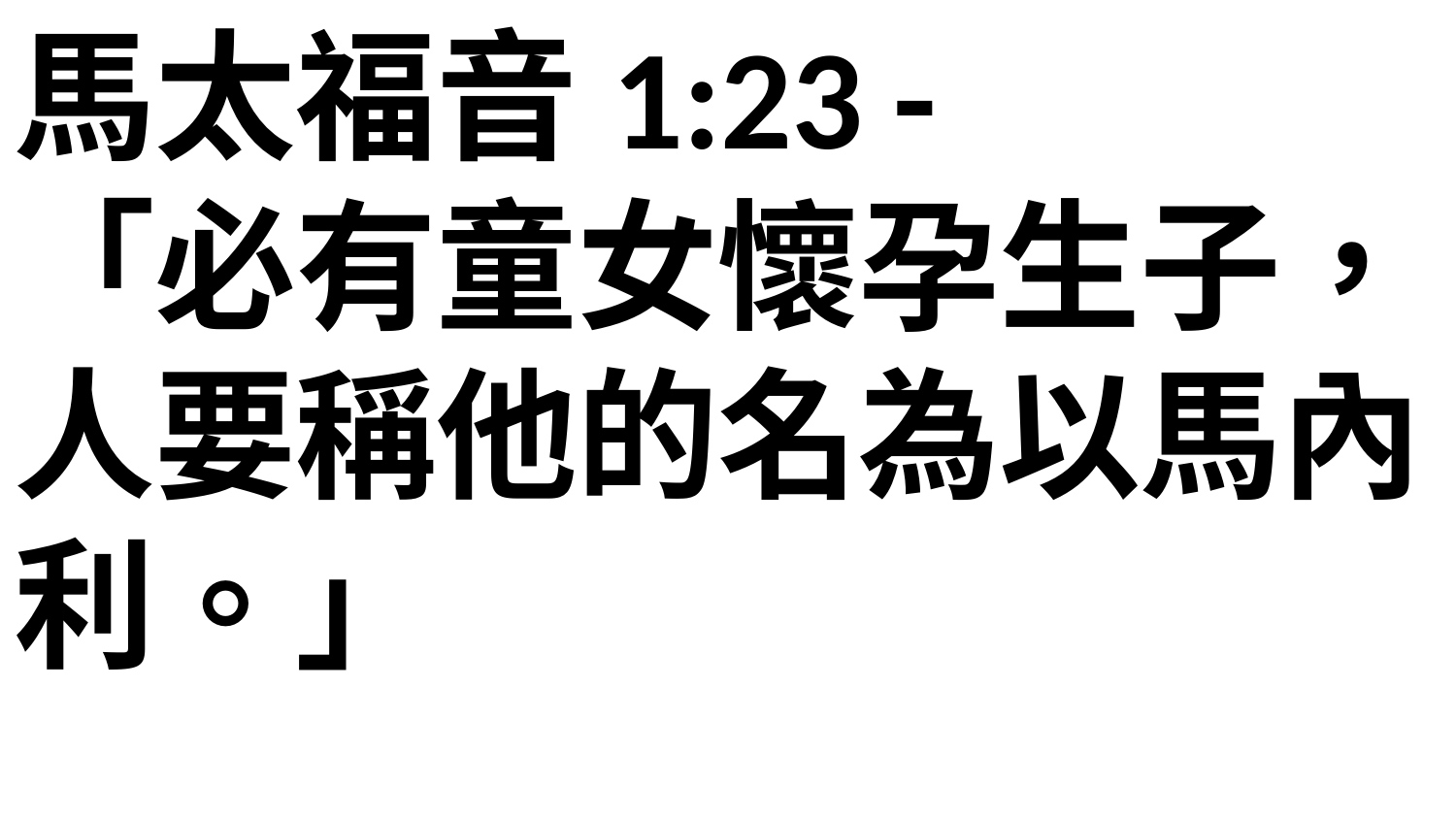

馬太福音1:23 -
「必有童女懷孕生子，人要稱他的名為以馬內利。」

（「以馬內利」翻出來就是「神與我們同在」。）